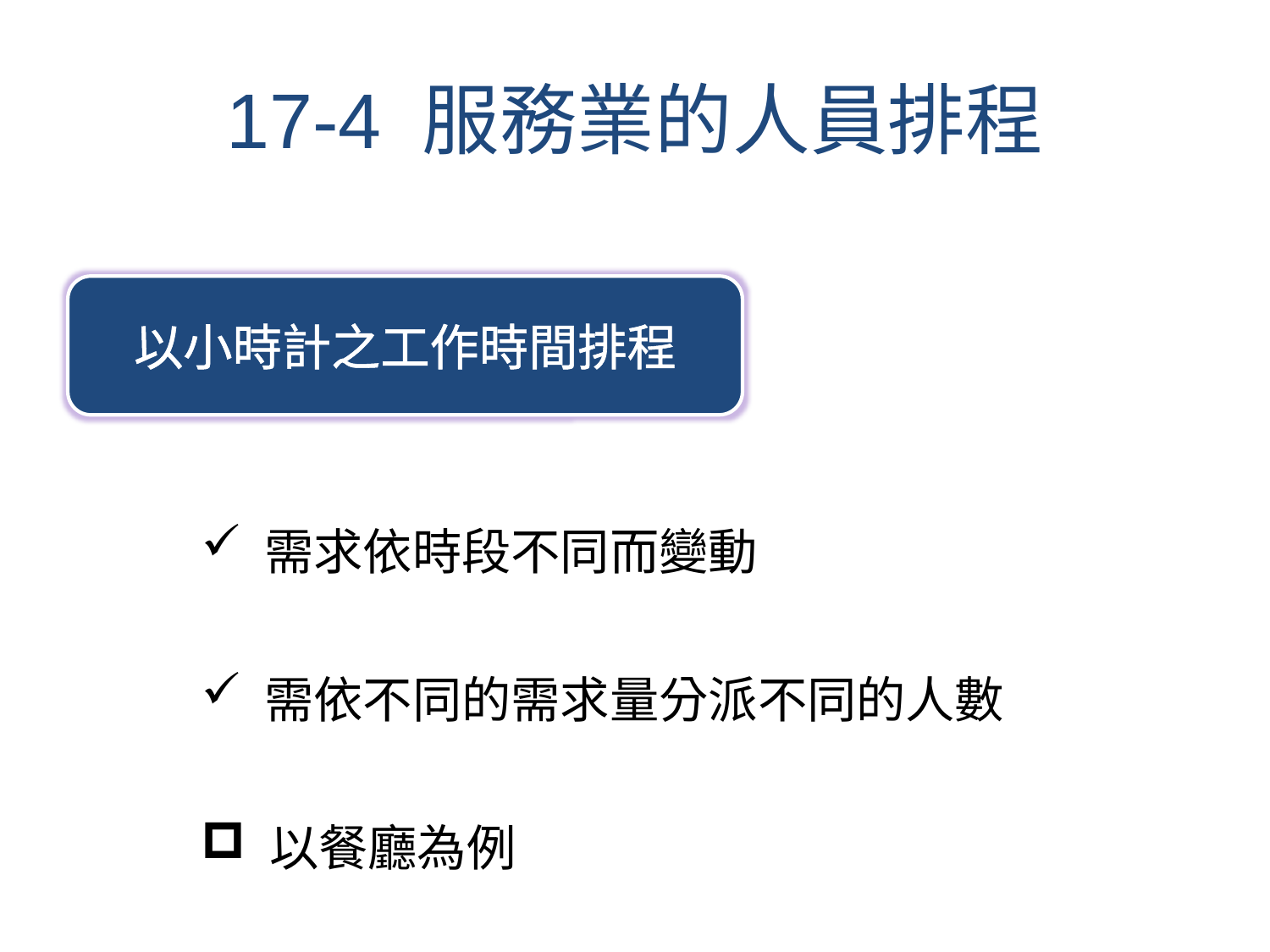

# 17-4 服務業的人員排程
以小時計之工作時間排程
 需求依時段不同而變動
 需依不同的需求量分派不同的人數
 以餐廳為例